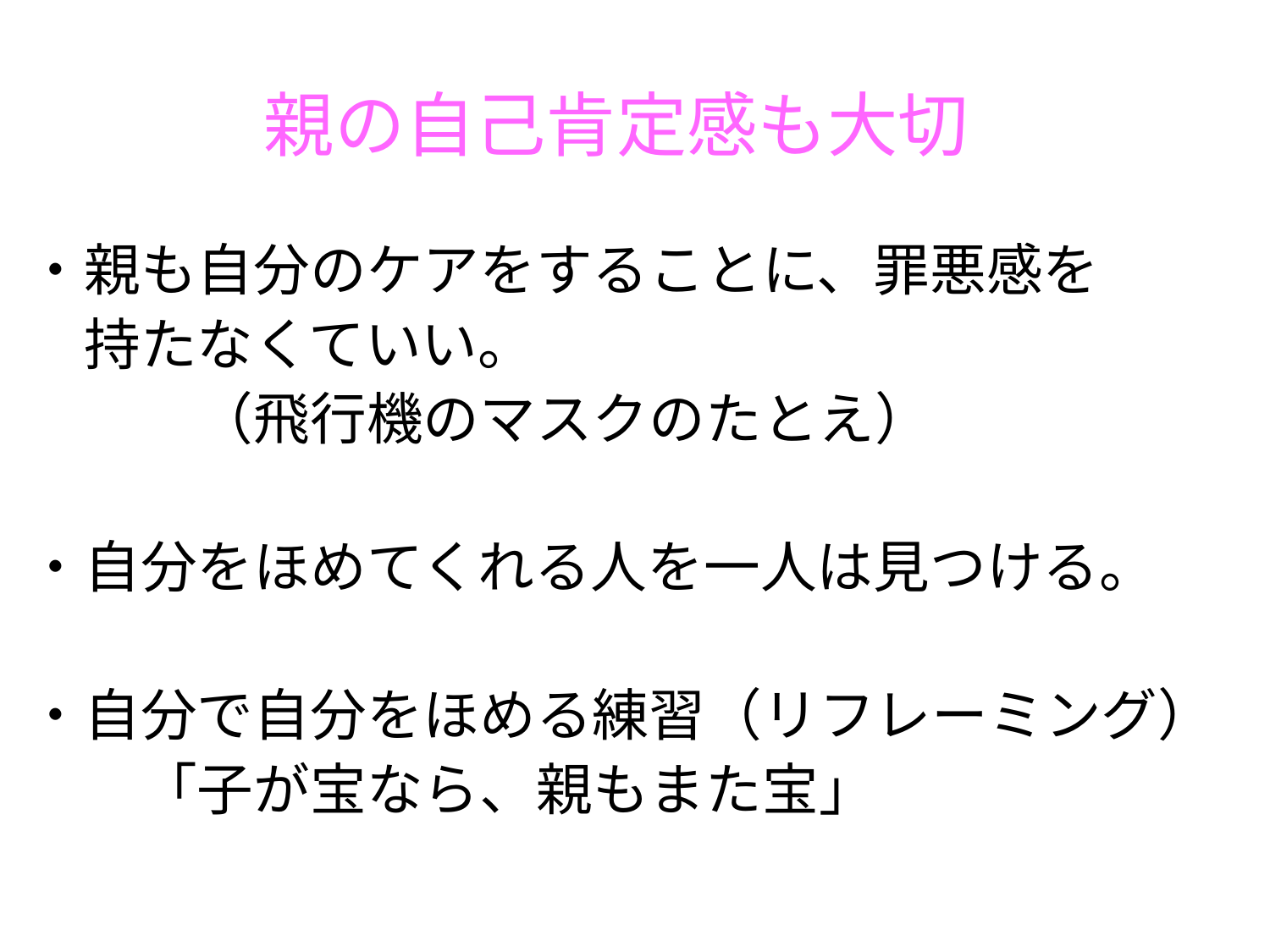

# 親の自己肯定感も大切
・親も自分のケアをすることに、罪悪感を
　持たなくていい。
　　　（飛行機のマスクのたとえ）

・自分をほめてくれる人を一人は見つける。

・自分で自分をほめる練習（リフレーミング）
　　「子が宝なら、親もまた宝」